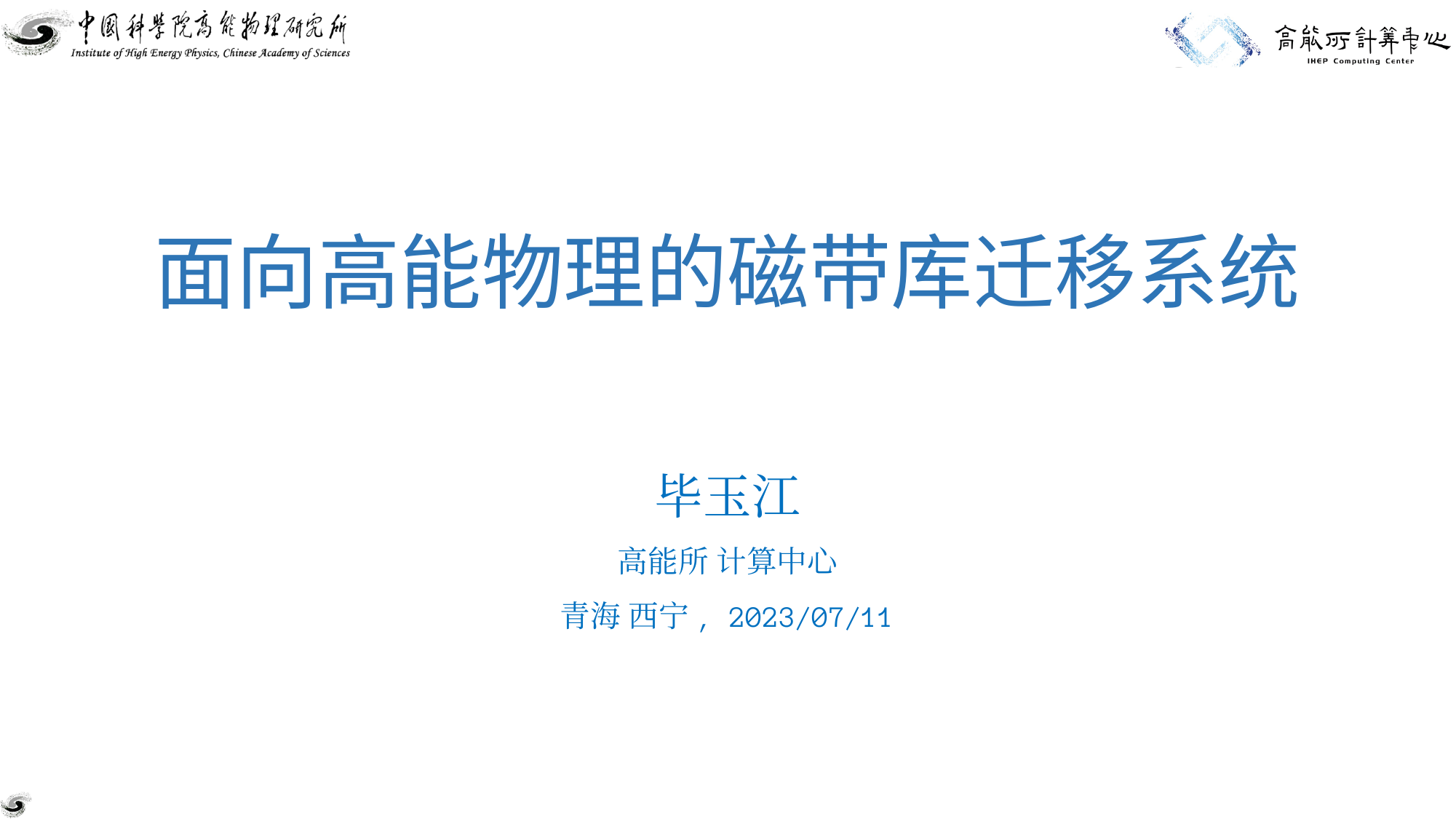

# 面向高能物理的磁带库迁移系统
毕玉江
高能所 计算中心
青海 西宁, 2023/07/11